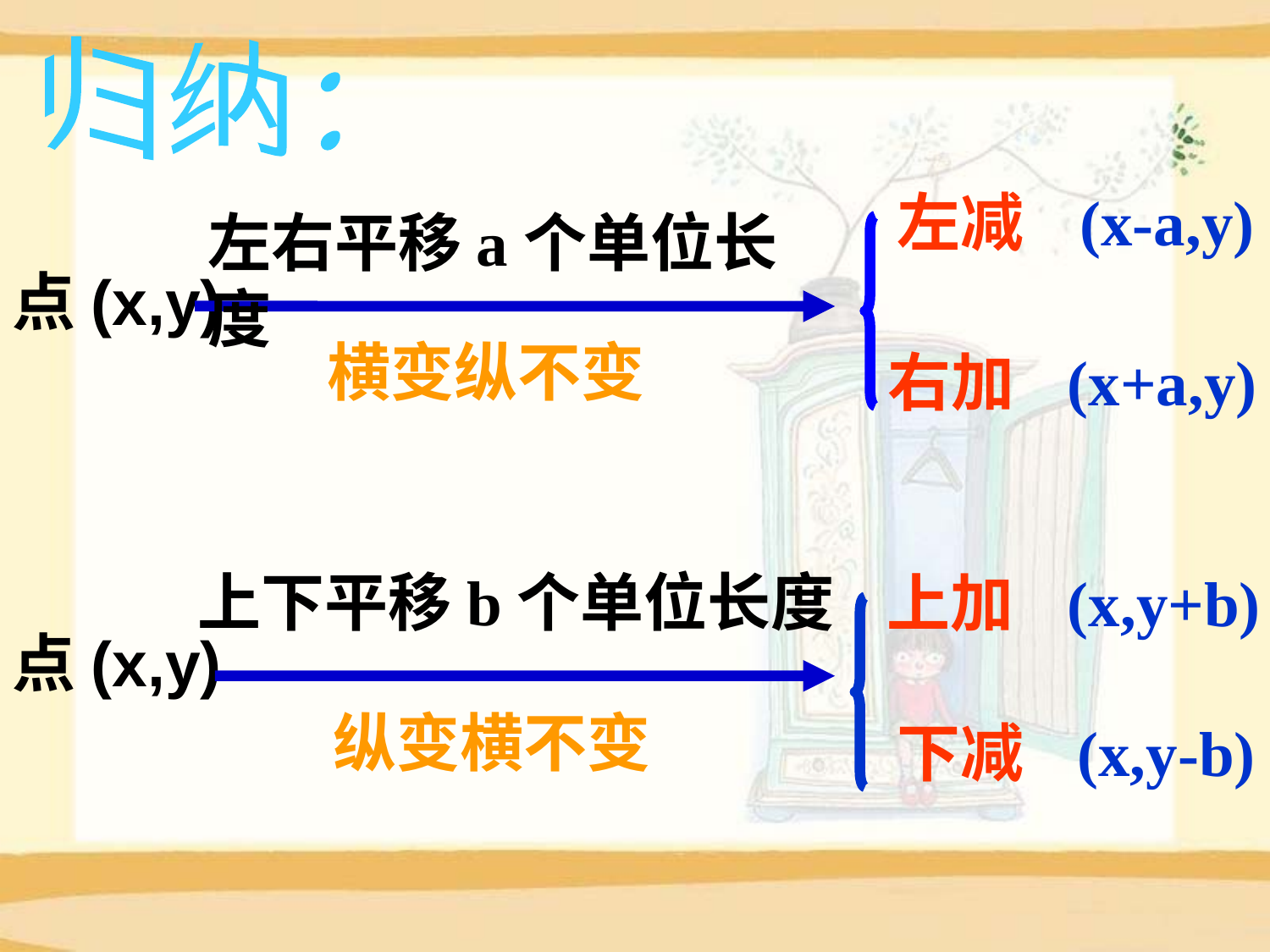

归纳：
左减
(x-a,y)
左右平移a个单位长度

点(x,y)

横变纵不变
右加
(x+a,y)
上下平移b个单位长度
上加
(x,y+b)

点(x,y)

纵变横不变
下减
(x,y-b)